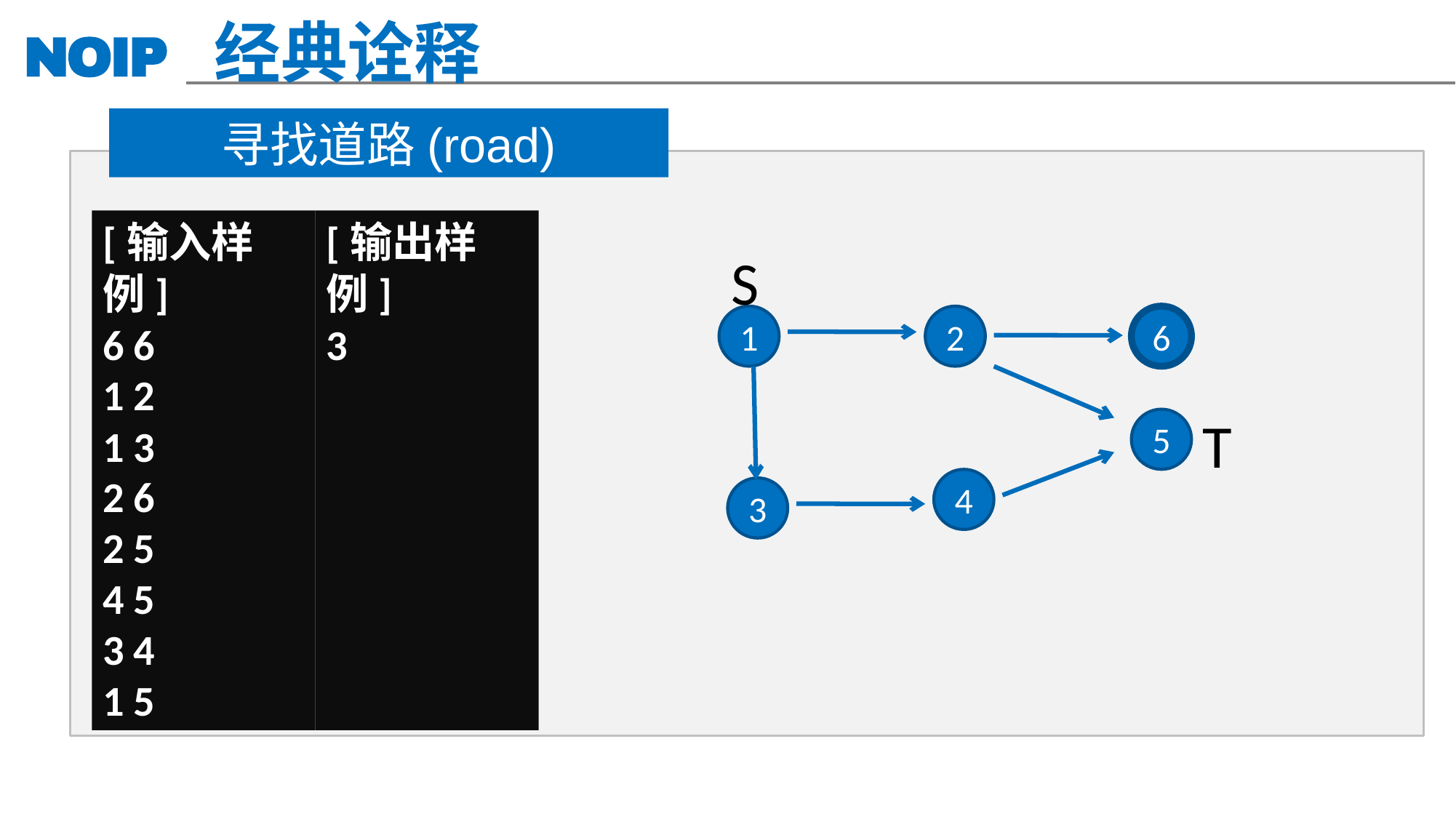

经典诠释
寻找道路(road)

[输入样例]
6 6
1 2
1 3
2 6
2 5
4 5
3 4
1 5
[输出样例]
3

S
1
2
6
T
5
4
3